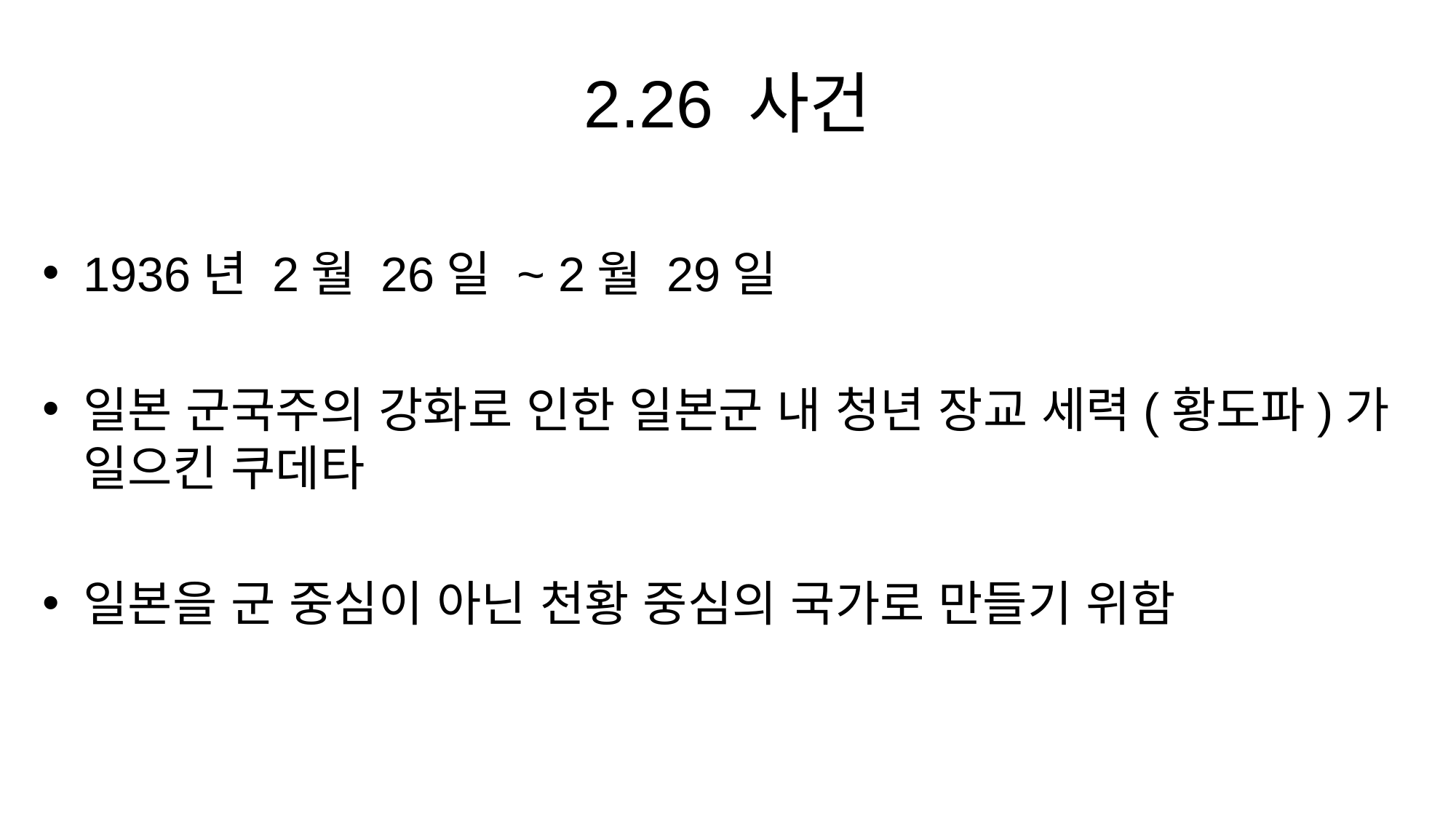

# 2.26 사건
1936년 2월 26일 ~ 2월 29일

일본 군국주의 강화로 인한 일본군 내 청년 장교 세력(황도파)가 일으킨 쿠데타

일본을 군 중심이 아닌 천황 중심의 국가로 만들기 위함